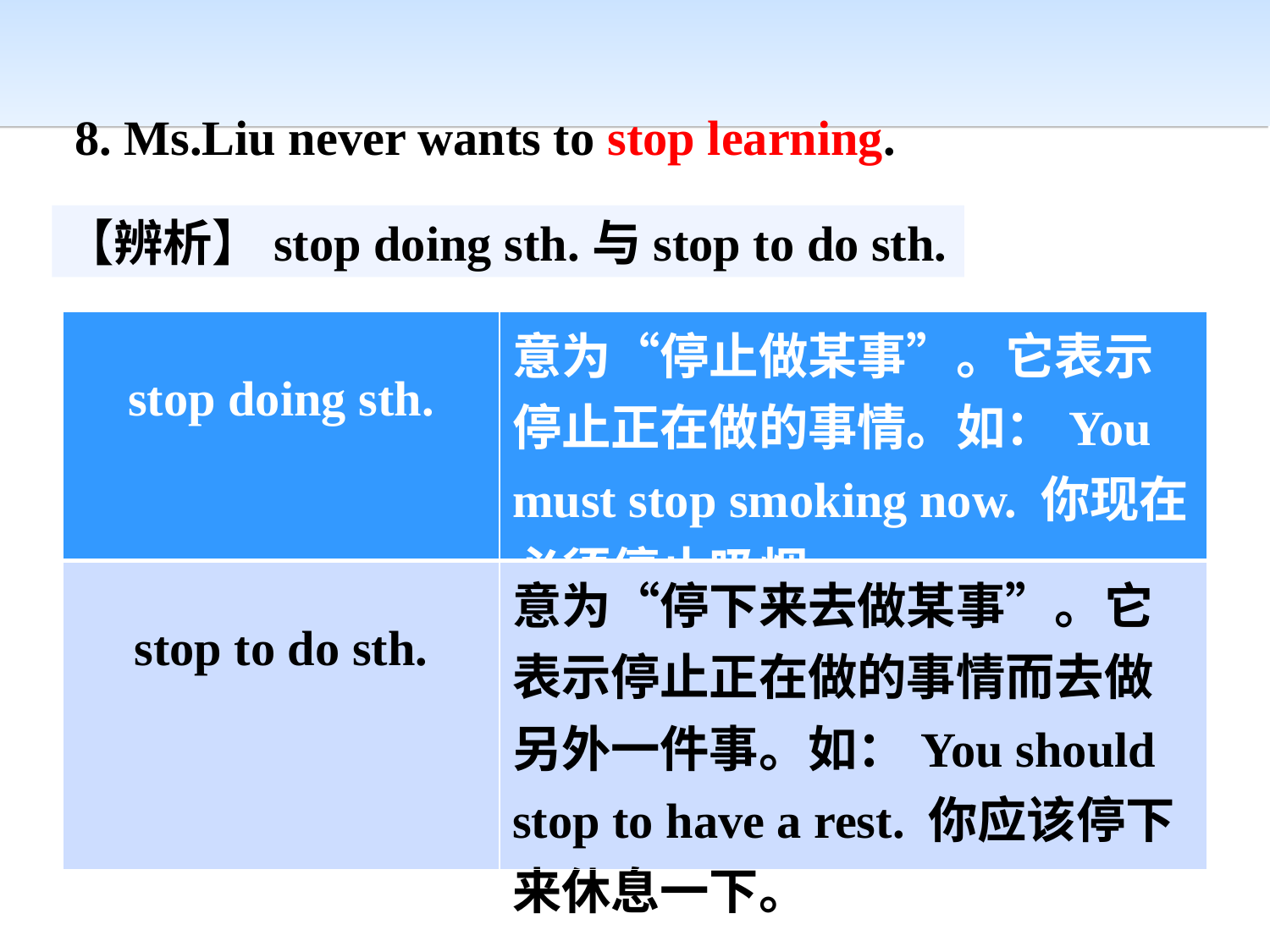

8. Ms.Liu never wants to stop learning.
【辨析】stop doing sth.与stop to do sth.
| stop doing sth. | 意为“停止做某事”。它表示停止正在做的事情。如：You must stop smoking now. 你现在必须停止吸烟。 |
| --- | --- |
| stop to do sth. | 意为“停下来去做某事”。它表示停止正在做的事情而去做另外一件事。如：You should stop to have a rest. 你应该停下来休息一下。 |